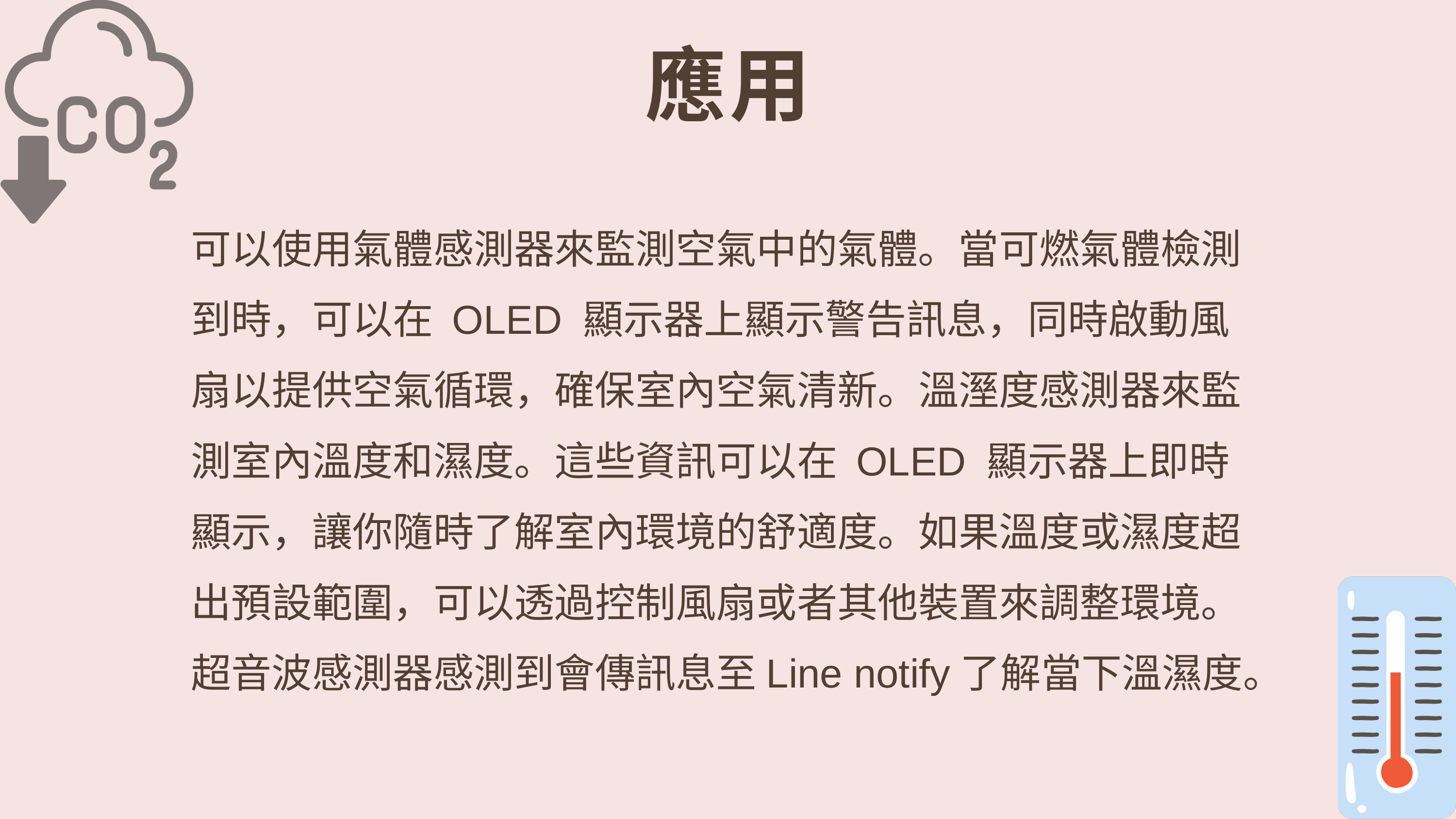

應用
可以使用氣體感測器來監測空氣中的氣體。當可燃氣體檢測到時，可以在 OLED 顯示器上顯示警告訊息，同時啟動風扇以提供空氣循環，確保室內空氣清新。溫溼度感測器來監測室內溫度和濕度。這些資訊可以在 OLED 顯示器上即時顯示，讓你隨時了解室內環境的舒適度。如果溫度或濕度超出預設範圍，可以透過控制風扇或者其他裝置來調整環境。 超音波感測器感測到會傳訊息至Line notify了解當下溫濕度。